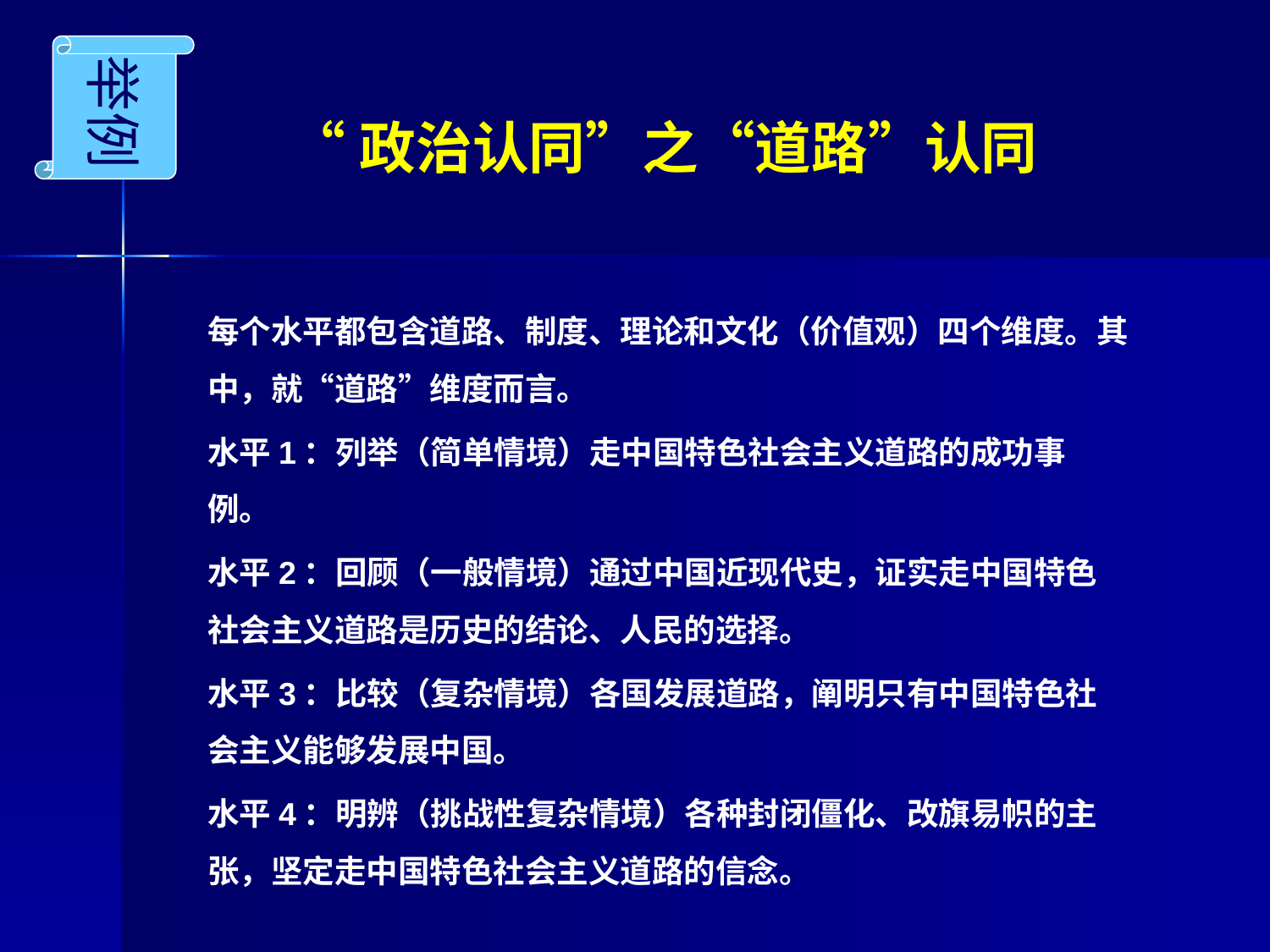

举例
# “政治认同”之“道路”认同
每个水平都包含道路、制度、理论和文化（价值观）四个维度。其中，就“道路”维度而言。
水平1：列举（简单情境）走中国特色社会主义道路的成功事例。
水平2：回顾（一般情境）通过中国近现代史，证实走中国特色社会主义道路是历史的结论、人民的选择。
水平3：比较（复杂情境）各国发展道路，阐明只有中国特色社会主义能够发展中国。
水平4：明辨（挑战性复杂情境）各种封闭僵化、改旗易帜的主张，坚定走中国特色社会主义道路的信念。